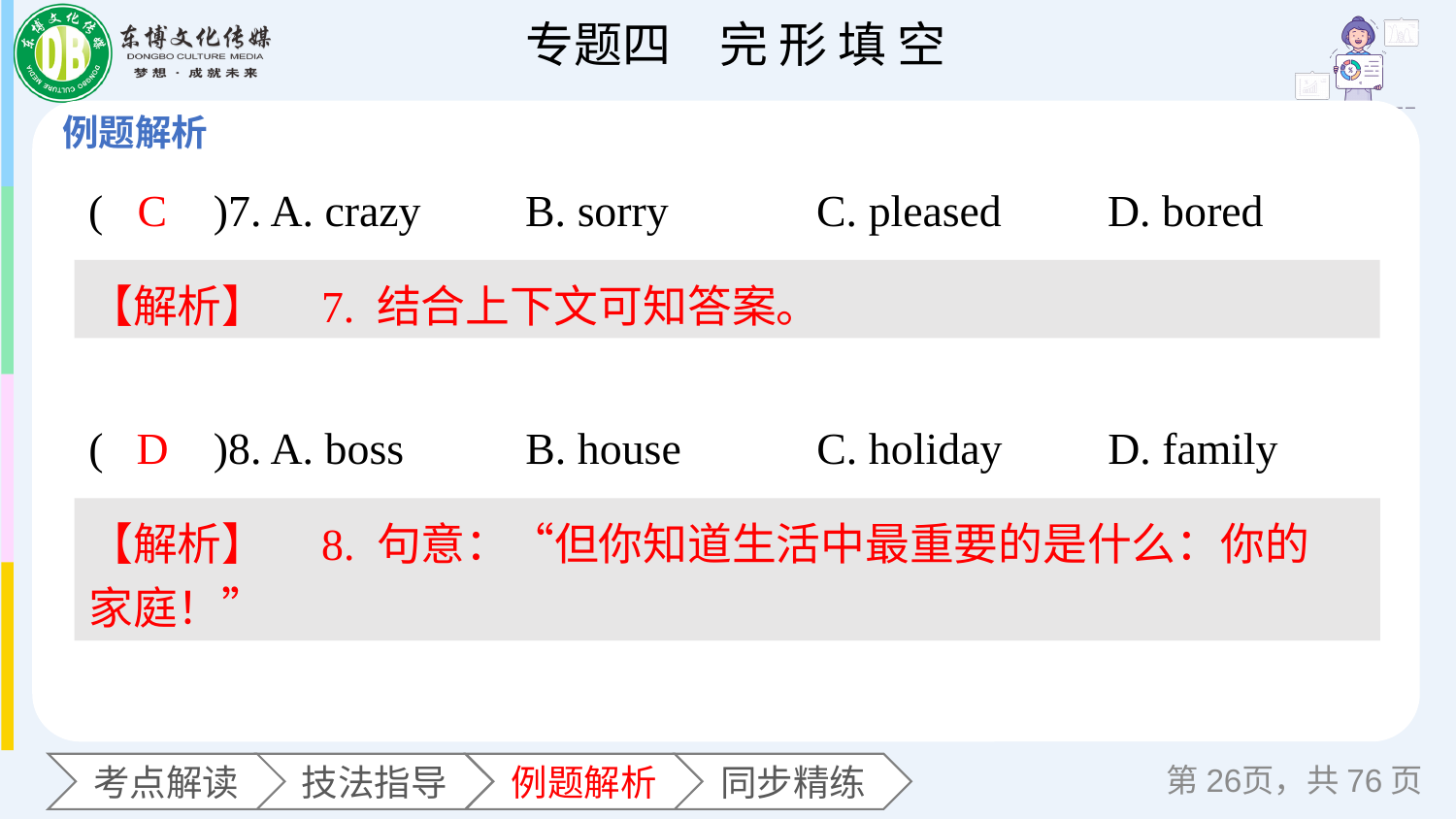

(　　)7. A. crazy    	B. sorry    	C. pleased    	D. bored
C
【解析】　7. 结合上下文可知答案。
(　　)8. A. boss    	B. house    	C. holiday    	D. family
D
【解析】　8. 句意：“但你知道生活中最重要的是什么：你的
家庭！”
第26页，共76页